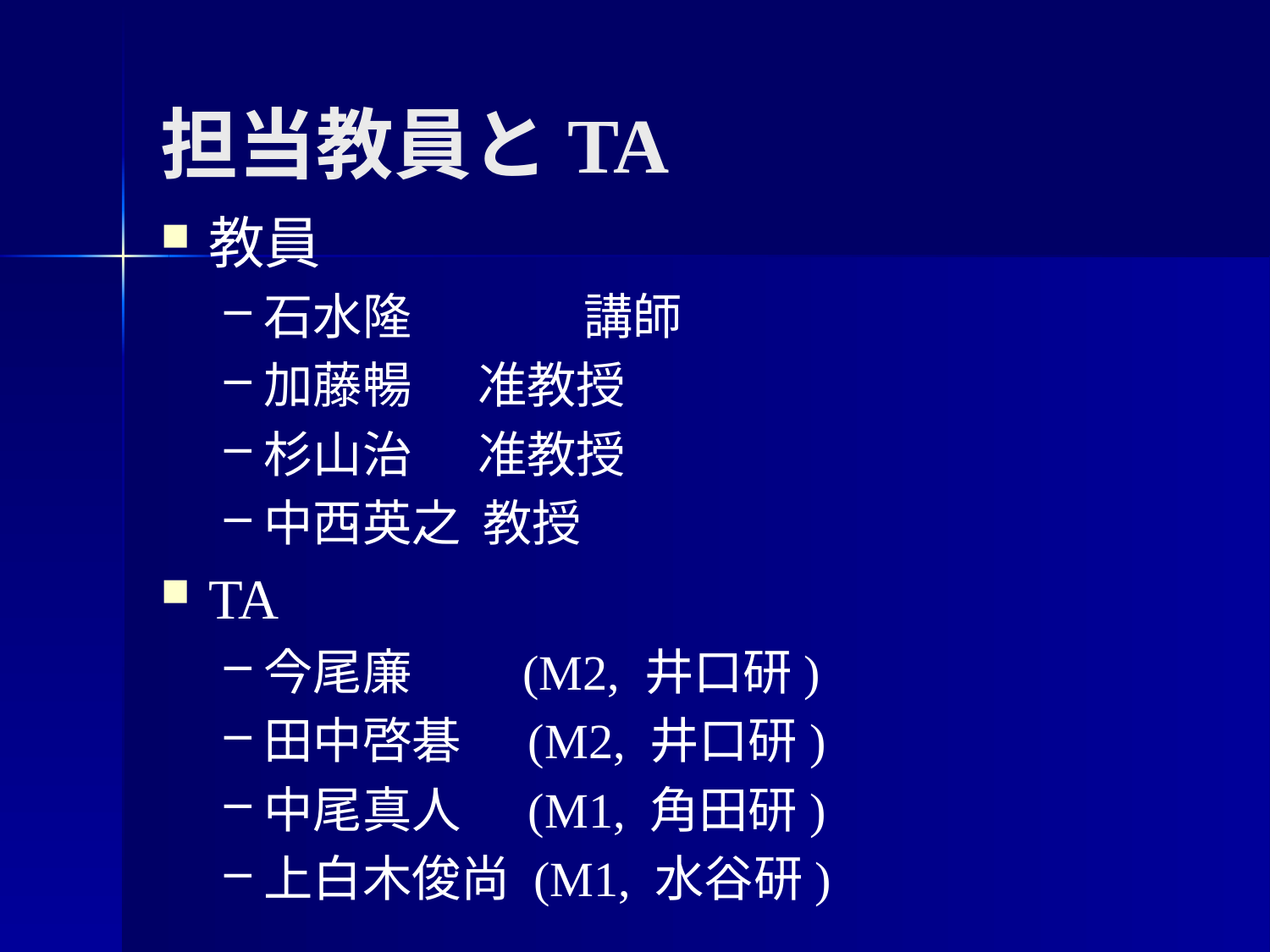

# 担当教員とTA
教員
石水隆	      講師
加藤暢      准教授
杉山治      准教授
中西英之  教授
TA
今尾廉         (M2, 井口研)
田中啓碁     (M2, 井口研)
中尾真人     (M1, 角田研)
上白木俊尚 (M1, 水谷研)